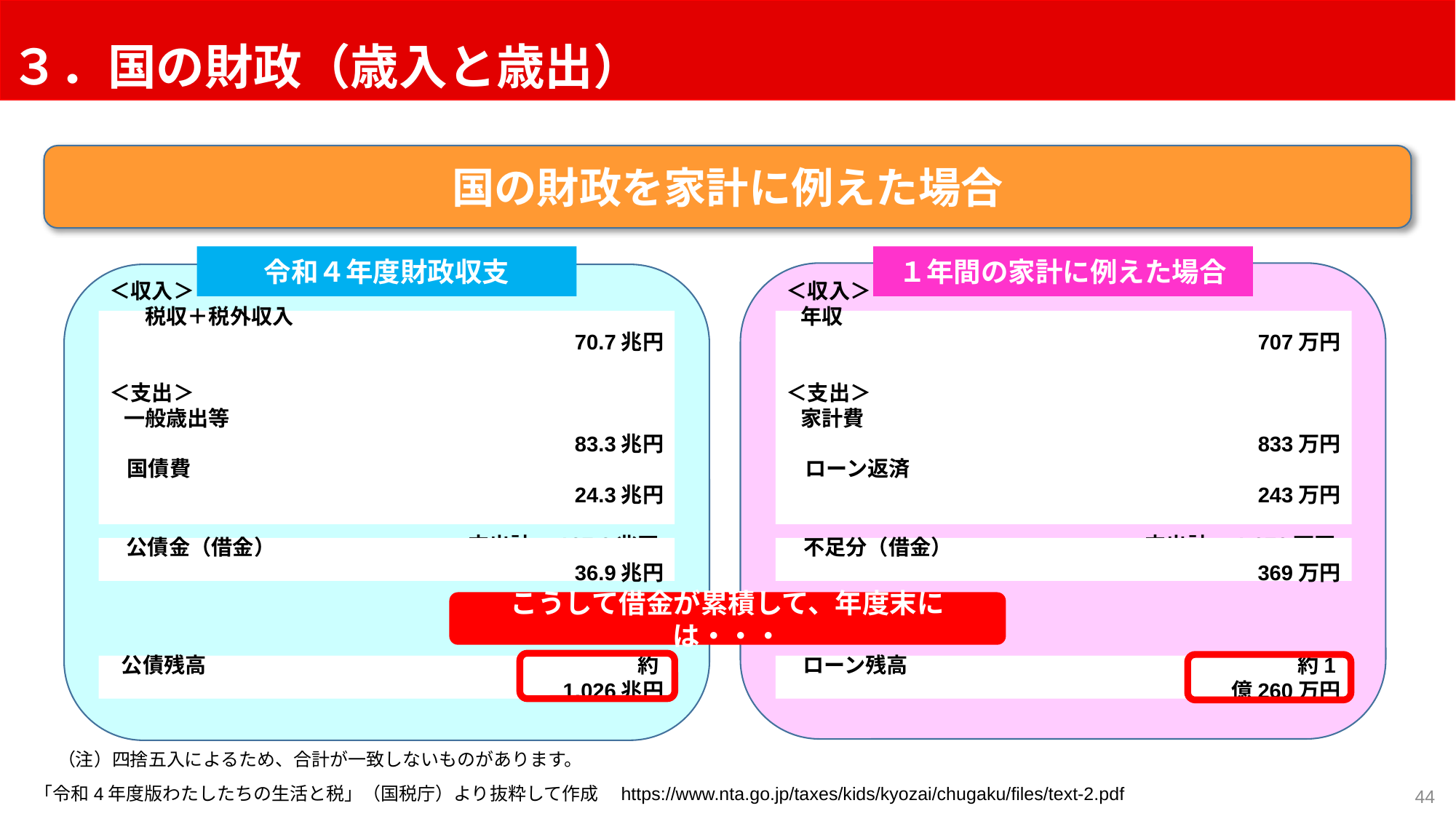

３．国の財政（歳入と歳出）
国の財政を家計に例えた場合
令和４年度財政収支
１年間の家計に例えた場合

＜収入＞
税収＋税外収入　　　 　　　　                 　　　　　　70.7兆円

＜支出＞
一般歳出等	　　　　　　　	　　　　　　　　　　　　　　　　　83.3兆円
国債費　　　 　　　　　　　　　　　　　　　　　　　　　　　 　24.3兆円

支出計　107.6兆円
＜収入＞
年収　　　　　　　 　　　 　　　　                 　　　　　　707万円

＜支出＞
家計費	　 　　　　　　	　　　　　　　　　　　　　　　　　833万円
ローン返済　 　　　　　　　　　　　　　　　　　　　　　　　 　243万円

支出計　1,076万円
公債金（借金）　　　	　　　　　　　　　　　　　　　　　36.9兆円
不足分（借金）　　　	　　　　　　　　　　　　　　　　　369万円
こうして借金が累積して、年度末には・・・

公債残高　　　	　　　　　　　　　　　　　　約1,026兆円
ローン残高　　　	　　　　　　　　　　　　　約1億260万円
（注）四捨五入によるため、合計が一致しないものがあります。
44
「令和4年度版わたしたちの生活と税」（国税庁）より抜粋して作成　https://www.nta.go.jp/taxes/kids/kyozai/chugaku/files/text-2.pdf